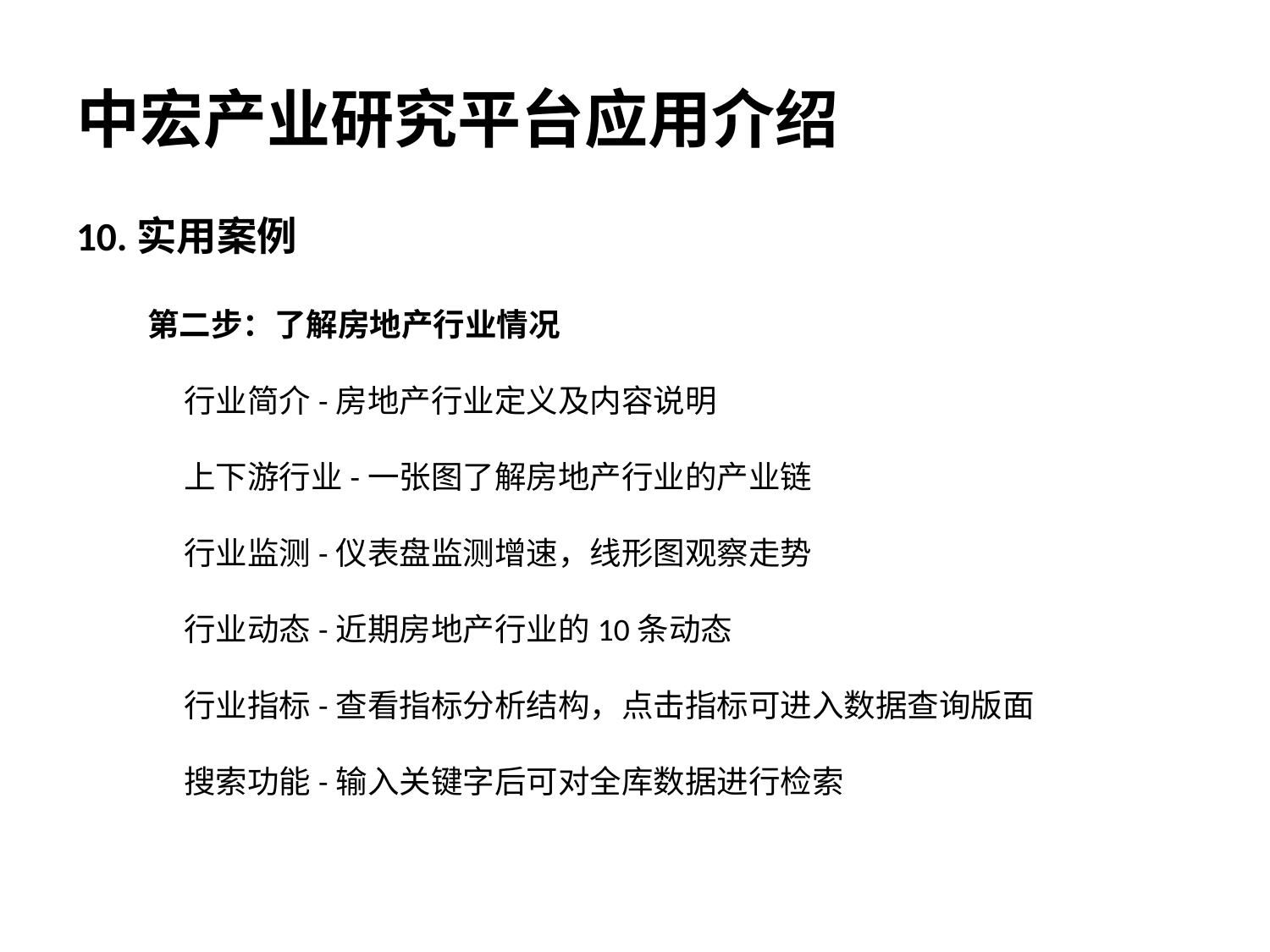

# 中宏产业研究平台应用介绍
10.实用案例
第二步：了解房地产行业情况

    行业简介-房地产行业定义及内容说明

    上下游行业-一张图了解房地产行业的产业链

    行业监测-仪表盘监测增速，线形图观察走势

    行业动态-近期房地产行业的10条动态

    行业指标-查看指标分析结构，点击指标可进入数据查询版面

    搜索功能-输入关键字后可对全库数据进行检索